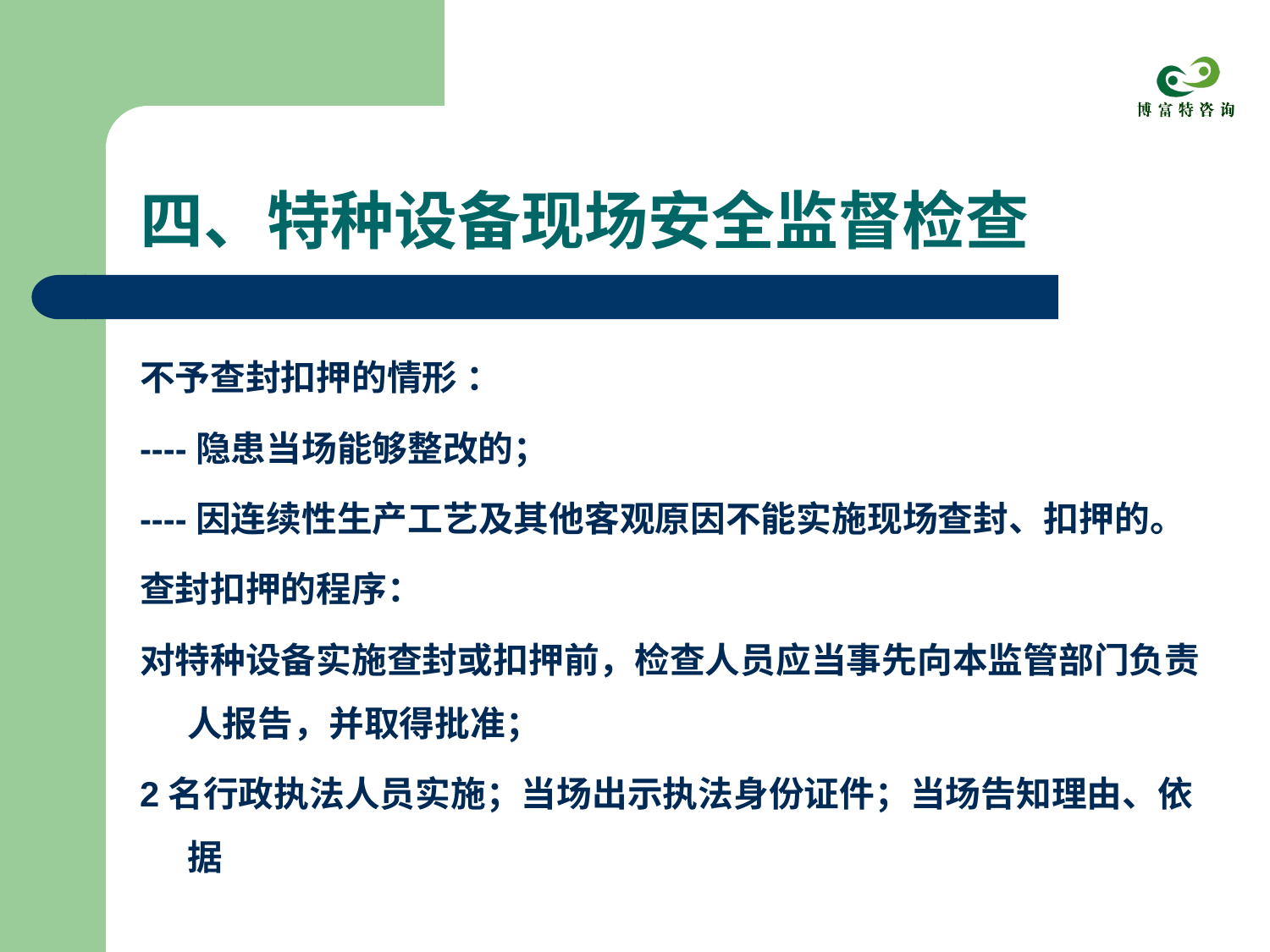

# 四、特种设备现场安全监督检查
不予查封扣押的情形 ：
----隐患当场能够整改的；
----因连续性生产工艺及其他客观原因不能实施现场查封、扣押的。
查封扣押的程序：
对特种设备实施查封或扣押前，检查人员应当事先向本监管部门负责人报告，并取得批准；
2名行政执法人员实施；当场出示执法身份证件；当场告知理由、依据